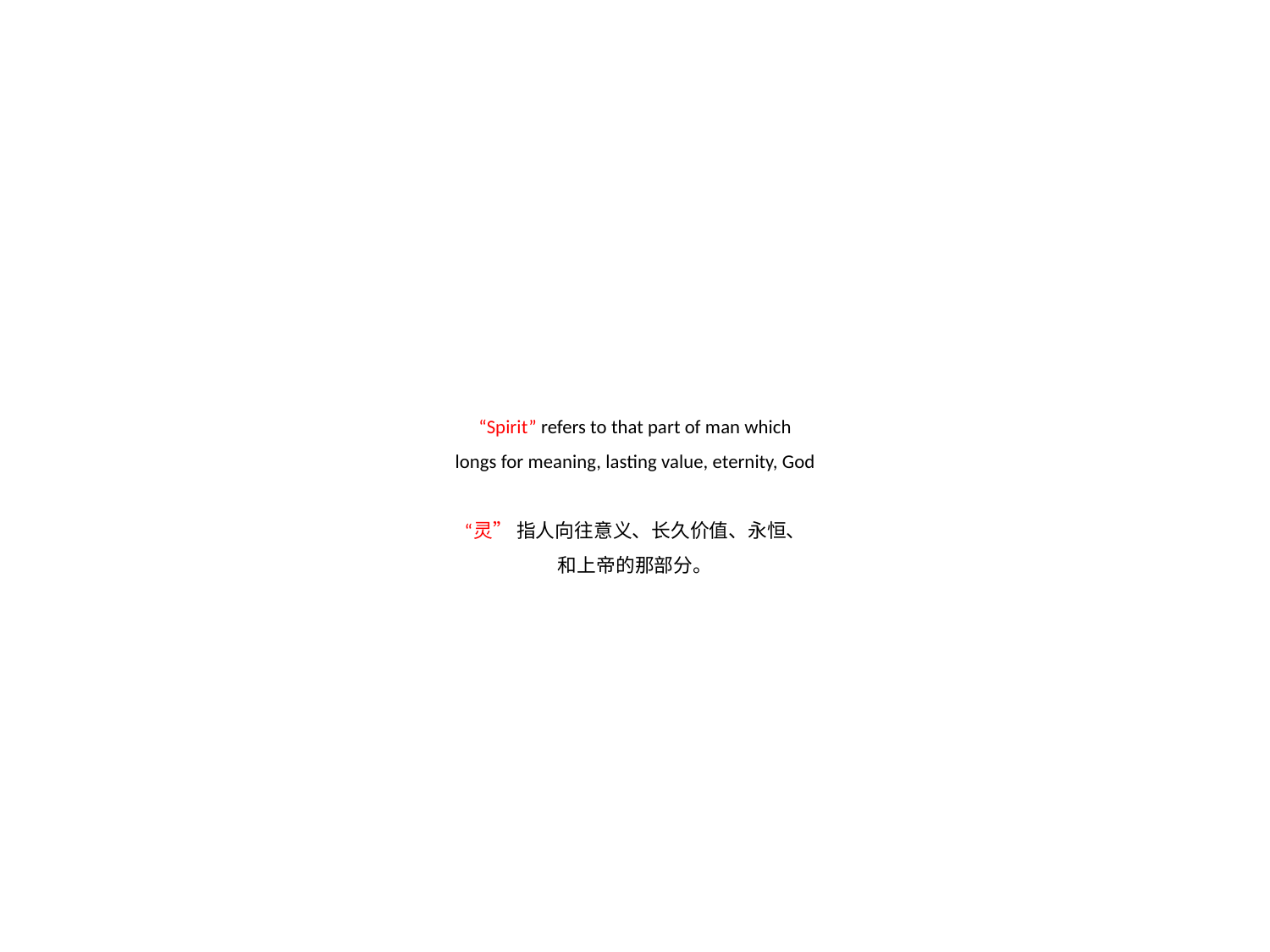

# “Spirit” refers to that part of man which longs for meaning, lasting value, eternity, God “灵” 指人向往意义、长久价值、永恒、 和上帝的那部分。